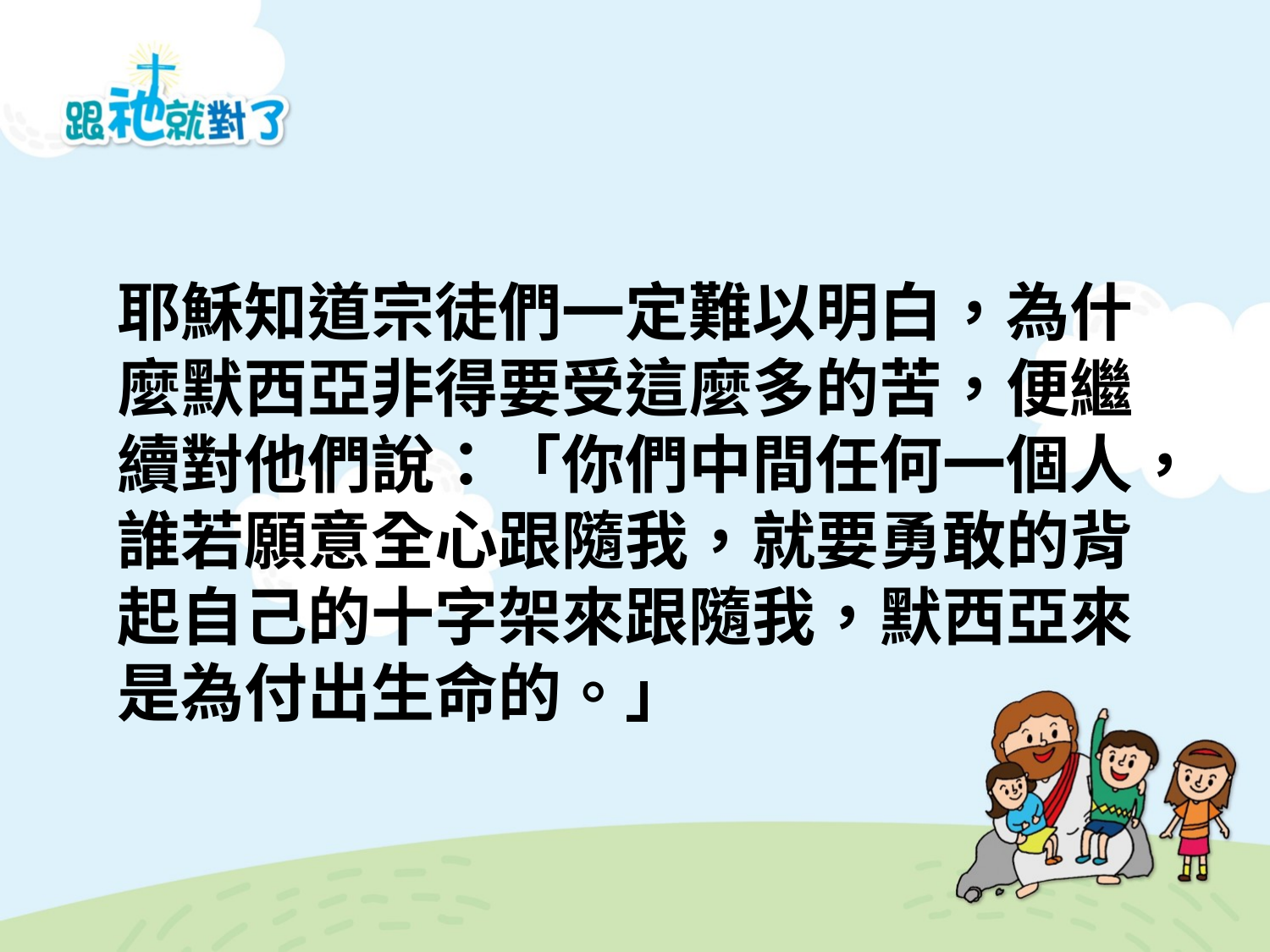

耶穌知道宗徒們一定難以明白，為什麼默西亞非得要受這麼多的苦，便繼續對他們說：「你們中間任何一個人，誰若願意全心跟隨我，就要勇敢的背起自己的十字架來跟隨我，默西亞來是為付出生命的。」